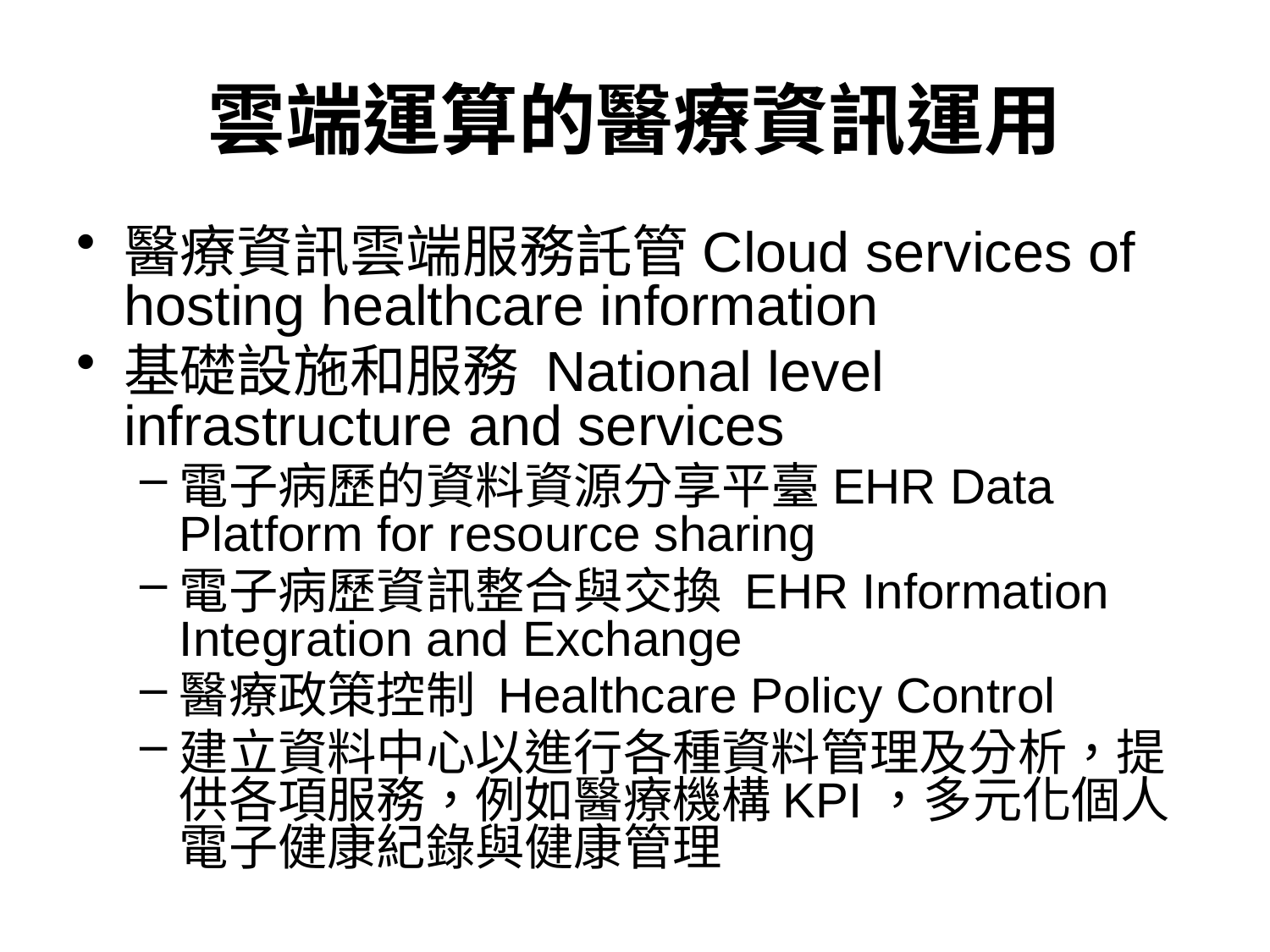

# 雲端運算的醫療資訊運用
醫療資訊雲端服務託管Cloud services of hosting healthcare information
基礎設施和服務 National level infrastructure and services
電子病歷的資料資源分享平臺EHR Data Platform for resource sharing
電子病歷資訊整合與交換 EHR Information Integration and Exchange
醫療政策控制 Healthcare Policy Control
建立資料中心以進行各種資料管理及分析，提供各項服務，例如醫療機構KPI，多元化個人電子健康紀錄與健康管理